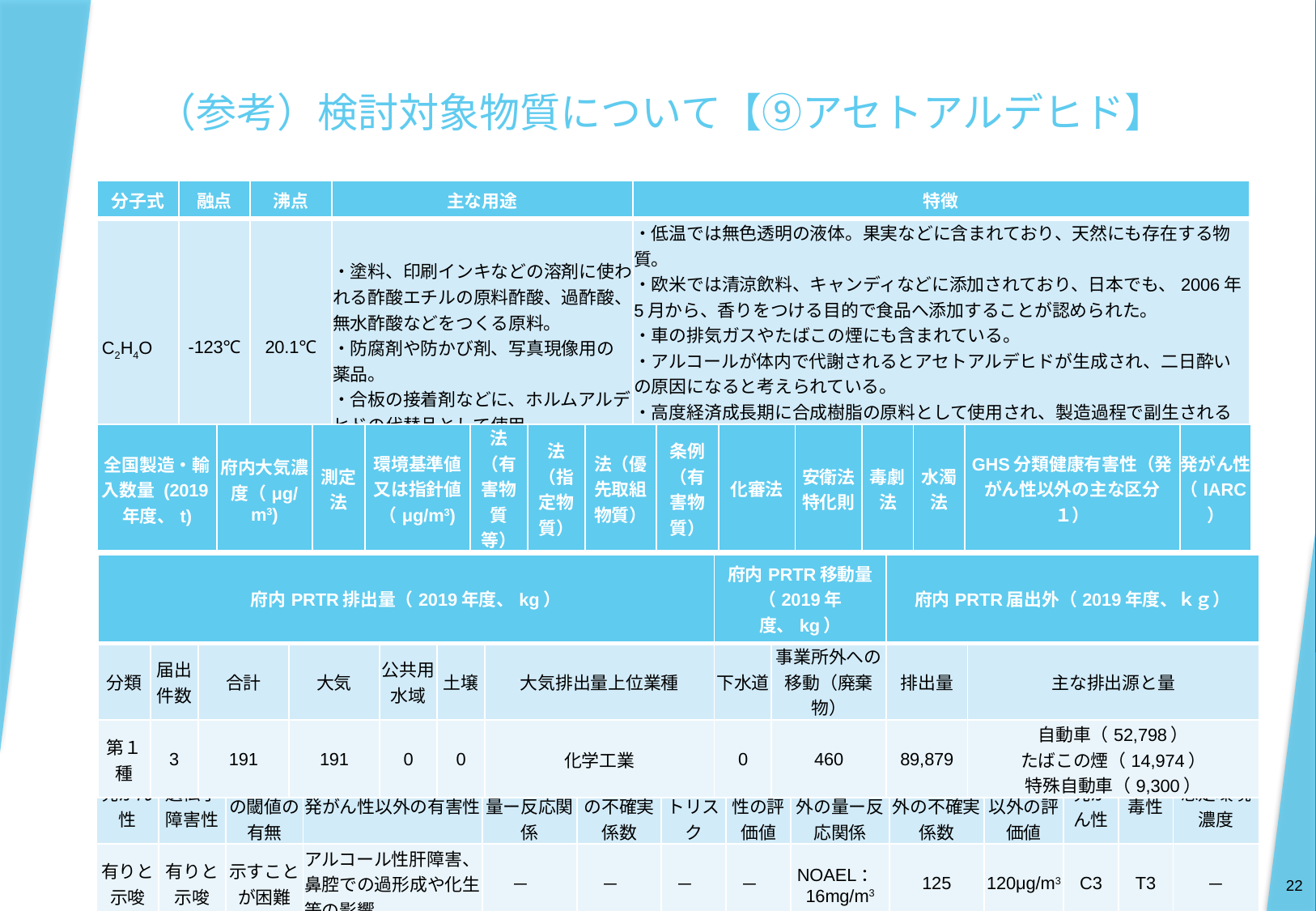

# （参考）検討対象物質について【⑨アセトアルデヒド】
| 分子式 | 融点 | 沸点 | 主な用途 | 特徴 |
| --- | --- | --- | --- | --- |
| C2H4O | -123℃ | 20.1℃ | ・塗料、印刷インキなどの溶剤に使われる酢酸エチルの原料酢酸、過酢酸、無水酢酸などをつくる原料。 ・防腐剤や防かび剤、写真現像用の薬品。 ・合板の接着剤などに、ホルムアルデヒドの代替品として使用。 | ・低温では無色透明の液体。果実などに含まれており、天然にも存在する物質。 ・欧米では清涼飲料、キャンディなどに添加されており、日本でも、2006年5月から、香りをつける目的で食品へ添加することが認められた。 ・車の排気ガスやたばこの煙にも含まれている。 ・アルコールが体内で代謝されるとアセトアルデヒドが生成され、二日酔いの原因になると考えられている。 ・高度経済成長期に合成樹脂の原料として使用され、製造過程で副生されるメチル水銀が水俣病につながった。現在の製法は水銀を使用せず、エチレンを酸素で酸化して生産する方式に変わっている。 |
| 全国製造・輸入数量 (2019年度、t) | 府内大気濃度（μg/m3) | 測定法 | 環境基準値又は指針値（μg/m3) | 法（有害物質等） | 法（指定物質） | 法（優先取組物質） | 条例（有害物質） | 化審法 | 安衛法 特化則 | 毒劇法 | 水濁法 | GHS分類健康有害性（発がん性以外の主な区分１） | 発がん性 （IARC） |
| --- | --- | --- | --- | --- | --- | --- | --- | --- | --- | --- | --- | --- | --- |
| 55,287 | 0.019 | 〇 | 120 | － | － | 〇 | － | 優先評価化学物質 | － | － | － | 皮膚感作性 特定標的臓器毒性 | 2B |

| 府内PRTR排出量（2019年度、kg） |  |  |  |  |  |  | 府内PRTR移動量（2019年度、kg） |  | 府内PRTR届出外（2019年度、ｋｇ） |  |
| --- | --- | --- | --- | --- | --- | --- | --- | --- | --- | --- |
| 分類 | 届出件数 | 合計 | 大気 | 公共用水域 | 土壌 | 大気排出量上位業種 | 下水道 | 事業所外への移動（廃棄物） | 排出量 | 主な排出源と量 |
| 第１種 | 3 | 191 | 191 | 0 | 0 | 化学工業 | 0 | 460 | 89,879 | 自動車（52,798） たばこの煙（14,974） 特殊自動車（9,300） |
| 中央環境審議会での検討 |  |  |  |  |  |  |  |  |  |  | 条例制定時の検討 |  |  |
| --- | --- | --- | --- | --- | --- | --- | --- | --- | --- | --- | --- | --- | --- |
| 発がん性 | 遺伝子障害性 | 発がん性の閾値の有無 | 発がん性以外の有害性 | 発がん性の量ー反応関係 | 発がん性の不確実係数 | ユニットリスク | 発がん性の評価値 | 発がん性以外の量ー反応関係 | 発がん性以外の不確実係数 | 発がん性以外の評価値 | 発がん性 | 毒性 | 想定環境濃度 |
| 有りと示唆 | 有りと示唆 | 示すことが困難 | アルコール性肝障害、鼻腔での過形成や化生等の影響 | － | － | － | － | NOAEL：16mg/m3 | 125 | 120μg/m3 | C3 | T3 | － |
22